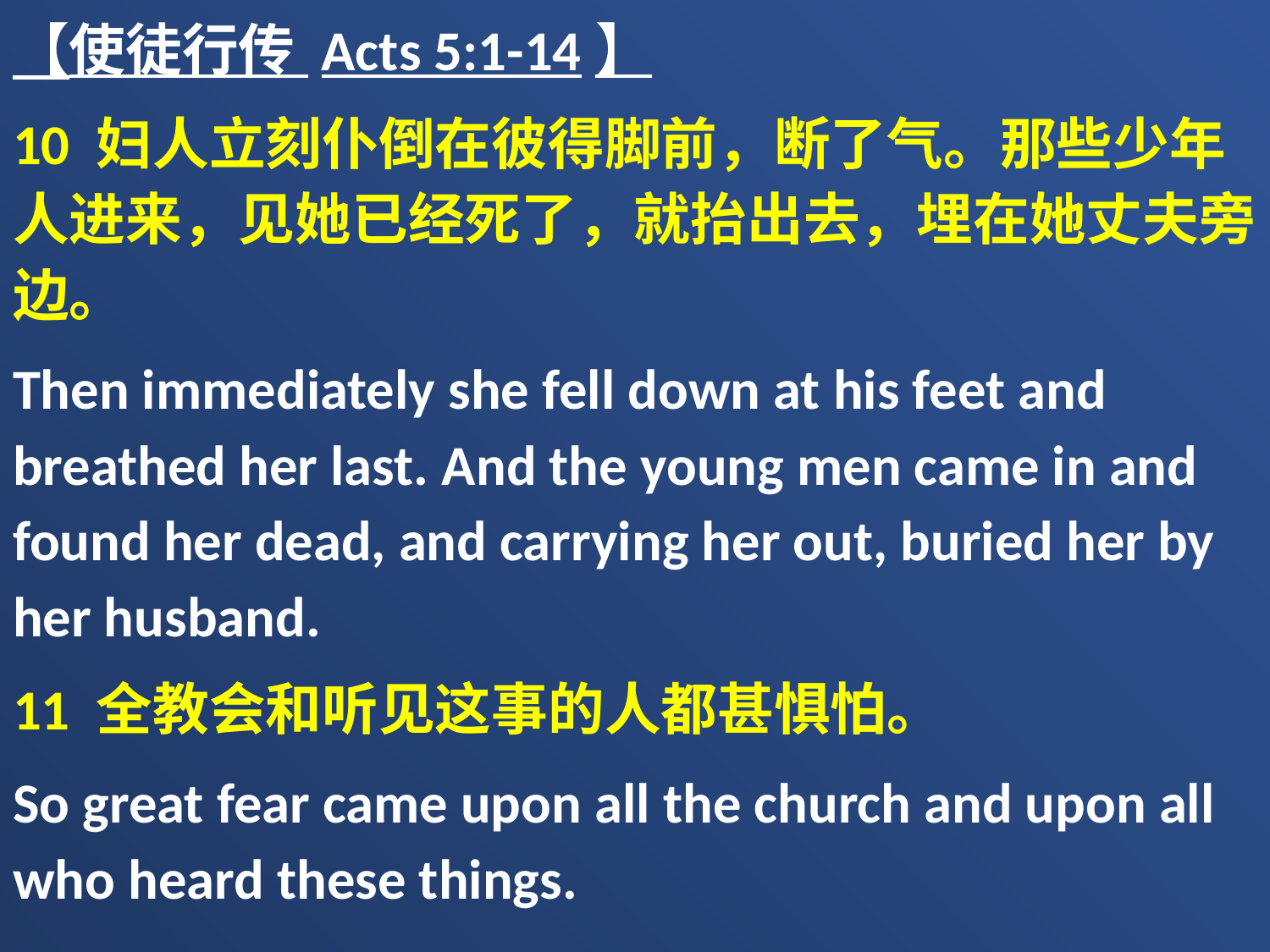

【使徒行传 Acts 5:1-14】
10 妇人立刻仆倒在彼得脚前，断了气。那些少年人进来，见她已经死了，就抬出去，埋在她丈夫旁边。
Then immediately she fell down at his feet and breathed her last. And the young men came in and found her dead, and carrying her out, buried her by her husband.
11 全教会和听见这事的人都甚惧怕。
So great fear came upon all the church and upon all who heard these things.